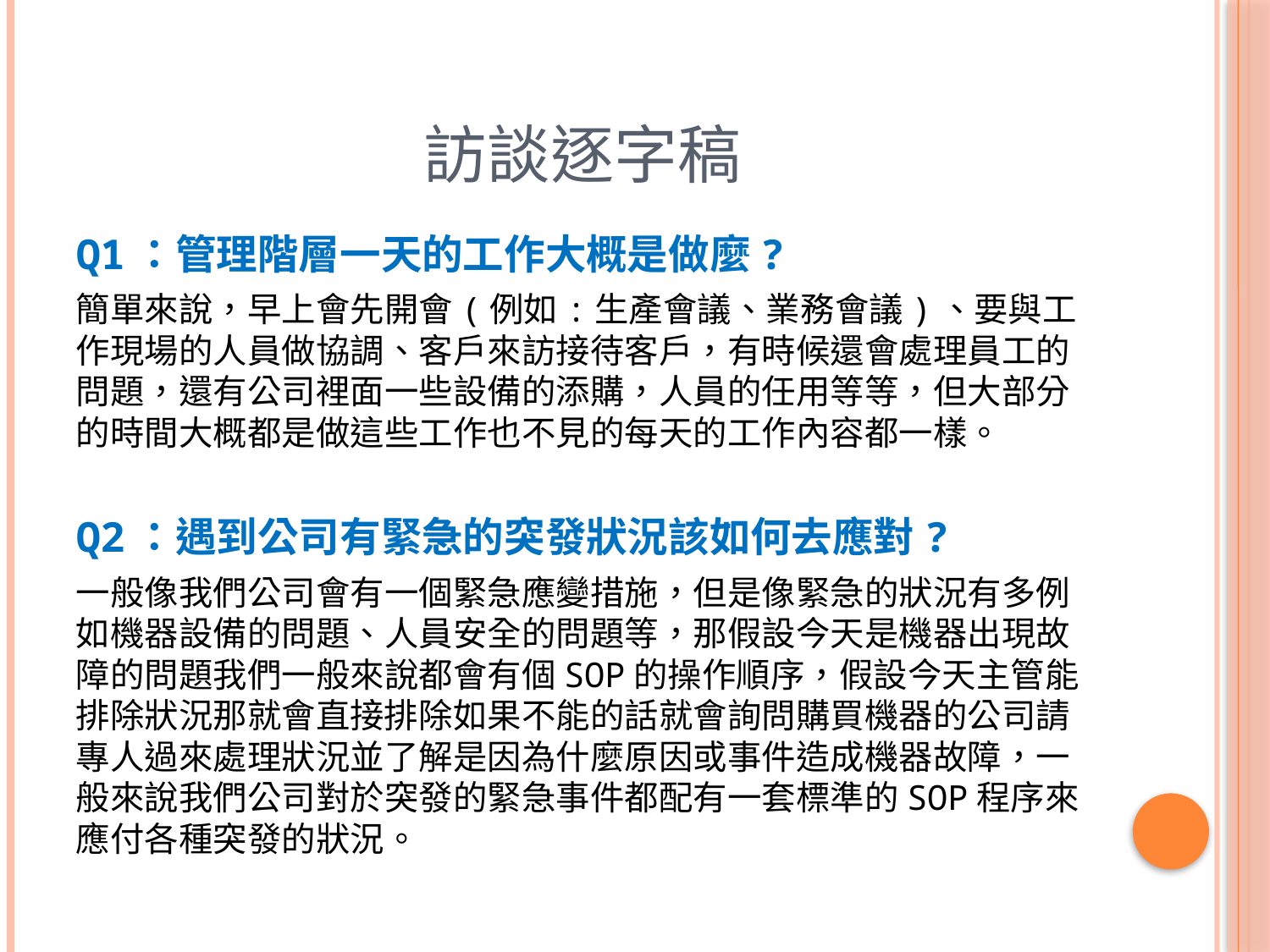

# 訪談逐字稿
Q1：管理階層一天的工作大概是做麼?
簡單來說，早上會先開會(例如:生產會議、業務會議)、要與工作現場的人員做協調、客戶來訪接待客戶，有時候還會處理員工的問題，還有公司裡面一些設備的添購，人員的任用等等，但大部分的時間大概都是做這些工作也不見的每天的工作內容都一樣。

Q2：遇到公司有緊急的突發狀況該如何去應對?
一般像我們公司會有一個緊急應變措施，但是像緊急的狀況有多例如機器設備的問題、人員安全的問題等，那假設今天是機器出現故障的問題我們一般來說都會有個SOP的操作順序，假設今天主管能排除狀況那就會直接排除如果不能的話就會詢問購買機器的公司請專人過來處理狀況並了解是因為什麼原因或事件造成機器故障，一般來說我們公司對於突發的緊急事件都配有一套標準的SOP程序來應付各種突發的狀況。